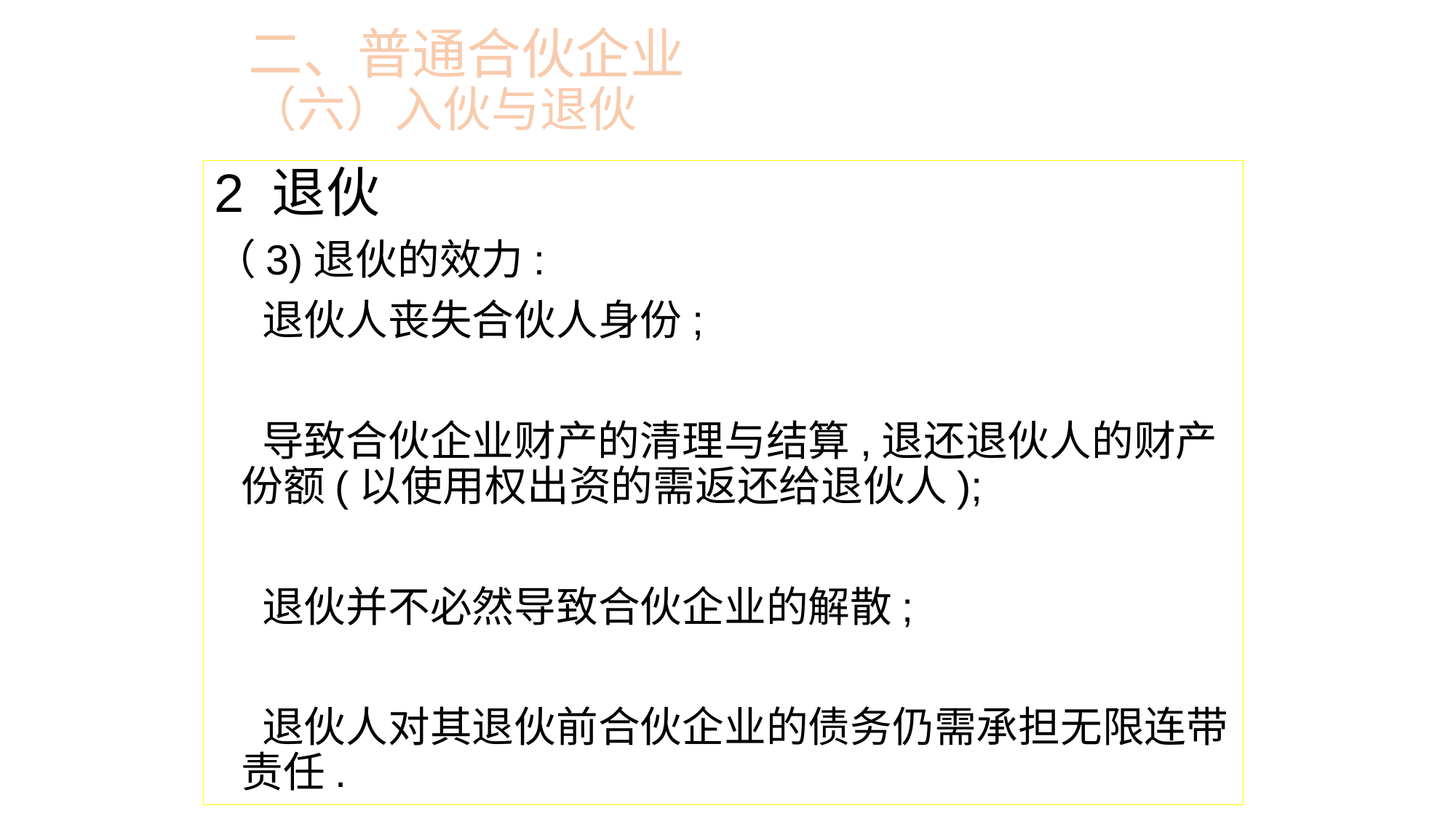

# 二、普通合伙企业 （六）入伙与退伙
2 退伙
（3)退伙的效力:
    退伙人丧失合伙人身份;

    导致合伙企业财产的清理与结算,退还退伙人的财产份额(以使用权出资的需返还给退伙人);

    退伙并不必然导致合伙企业的解散;

    退伙人对其退伙前合伙企业的债务仍需承担无限连带责任.